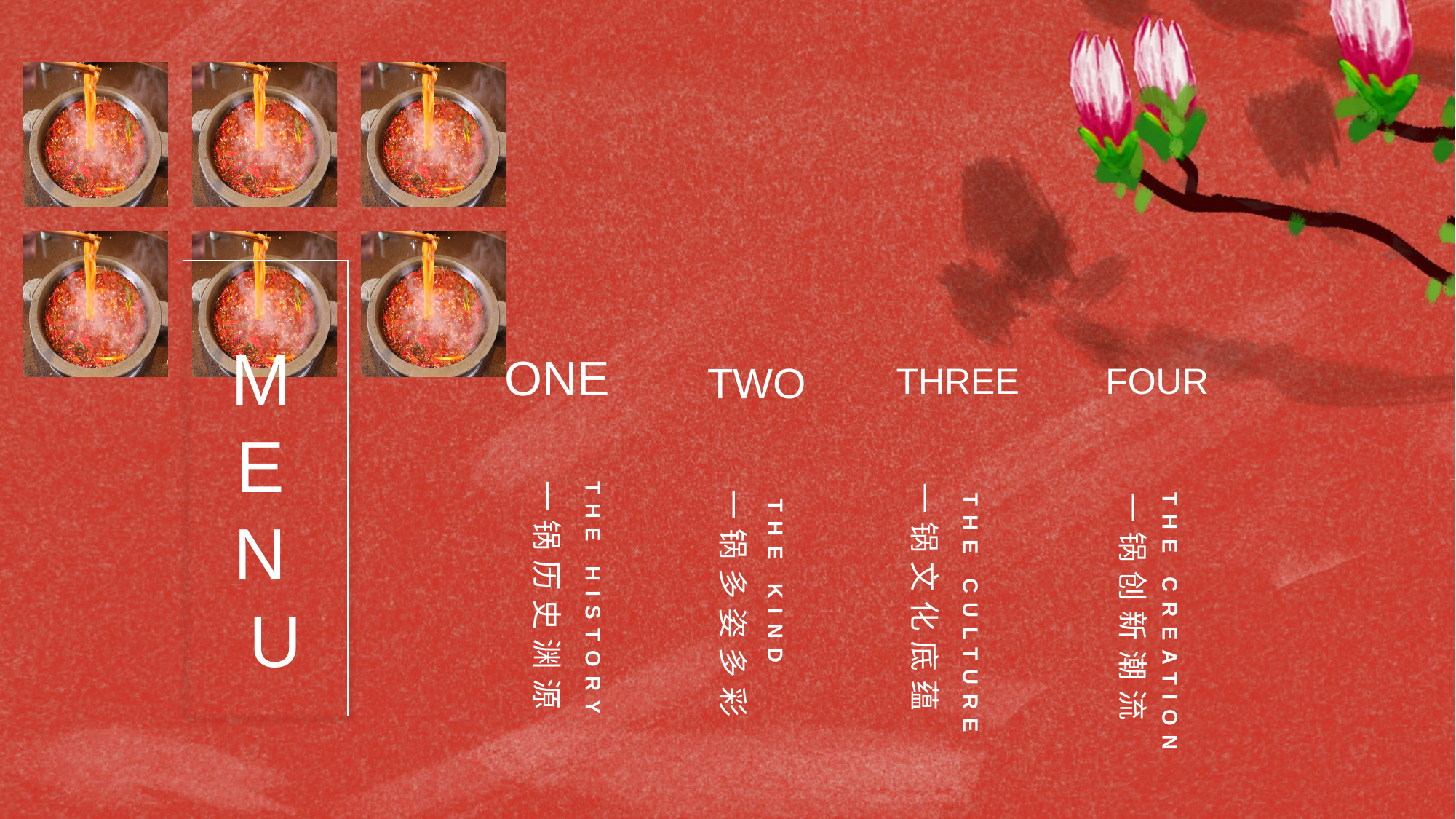

MENU
ONE
一锅历史渊源
THE HISTORY
TWO
一锅多姿多彩
THE KIND
THREE
一锅文化底蕴
THE CULTURE
FOUR
一锅创新潮流
THE CREATION